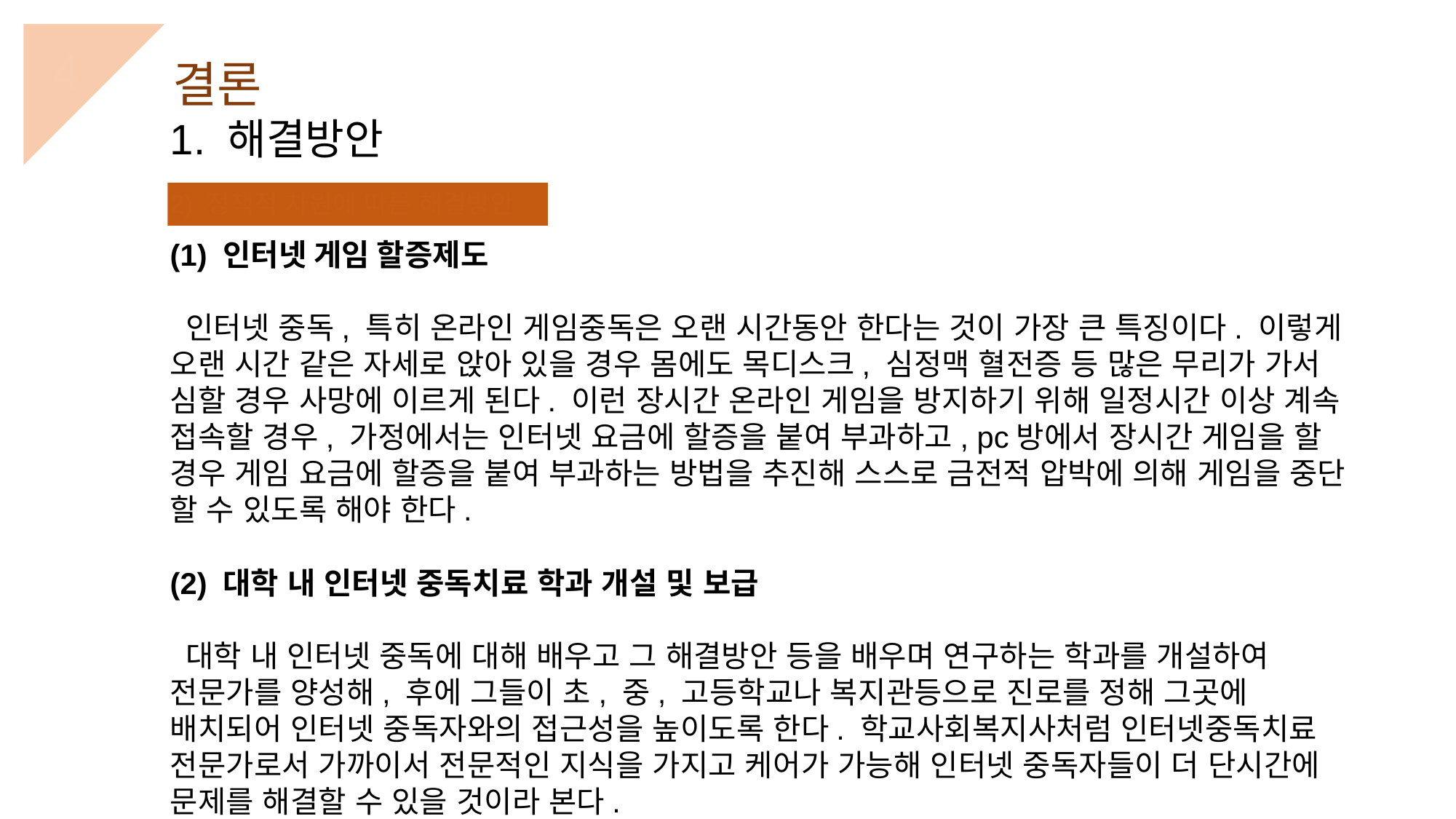

4
결론
1. 해결방안
2) 정책적 차원에 따른 해결방안

(1) 인터넷 게임 할증제도

 인터넷 중독, 특히 온라인 게임중독은 오랜 시간동안 한다는 것이 가장 큰 특징이다. 이렇게 오랜 시간 같은 자세로 앉아 있을 경우 몸에도 목디스크, 심정맥 혈전증 등 많은 무리가 가서 심할 경우 사망에 이르게 된다. 이런 장시간 온라인 게임을 방지하기 위해 일정시간 이상 계속 접속할 경우, 가정에서는 인터넷 요금에 할증을 붙여 부과하고, pc방에서 장시간 게임을 할 경우 게임 요금에 할증을 붙여 부과하는 방법을 추진해 스스로 금전적 압박에 의해 게임을 중단 할 수 있도록 해야 한다.

(2) 대학 내 인터넷 중독치료 학과 개설 및 보급

 대학 내 인터넷 중독에 대해 배우고 그 해결방안 등을 배우며 연구하는 학과를 개설하여 전문가를 양성해, 후에 그들이 초, 중, 고등학교나 복지관등으로 진로를 정해 그곳에 배치되어 인터넷 중독자와의 접근성을 높이도록 한다. 학교사회복지사처럼 인터넷중독치료 전문가로서 가까이서 전문적인 지식을 가지고 케어가 가능해 인터넷 중독자들이 더 단시간에 문제를 해결할 수 있을 것이라 본다.

충동조절장애